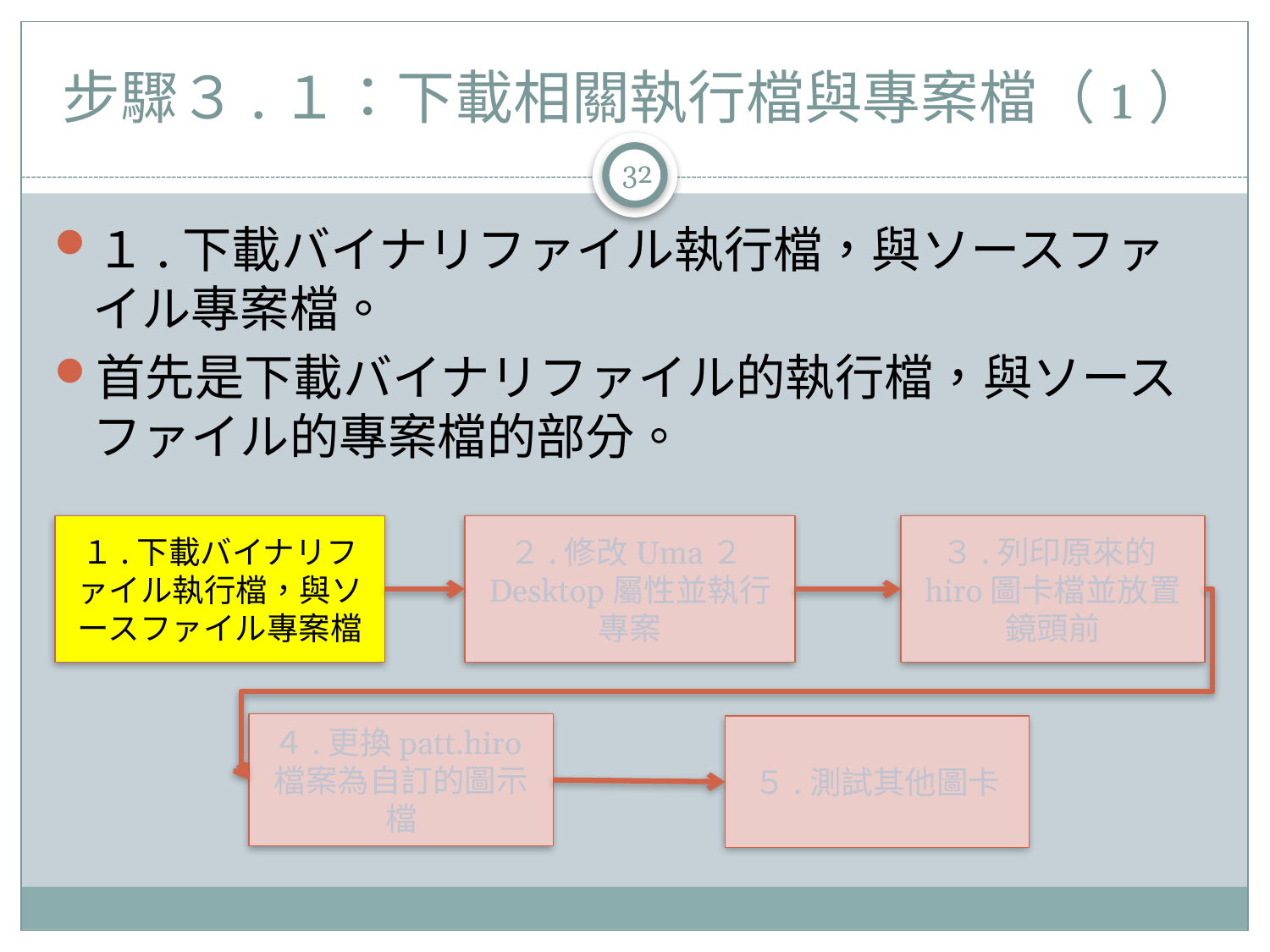

# 步驟３.１：下載相關執行檔與專案檔（1）
32
１.下載バイナリファイル執行檔，與ソースファイル專案檔。
首先是下載バイナリファイル的執行檔，與ソースファイル的專案檔的部分。

１.下載バイナリファイル執行檔，與ソースファイル專案檔
２.修改Uma２Desktop屬性並執行專案
３.列印原來的hiro圖卡檔並放置鏡頭前
４.更換patt.hiro檔案為自訂的圖示檔
５.測試其他圖卡